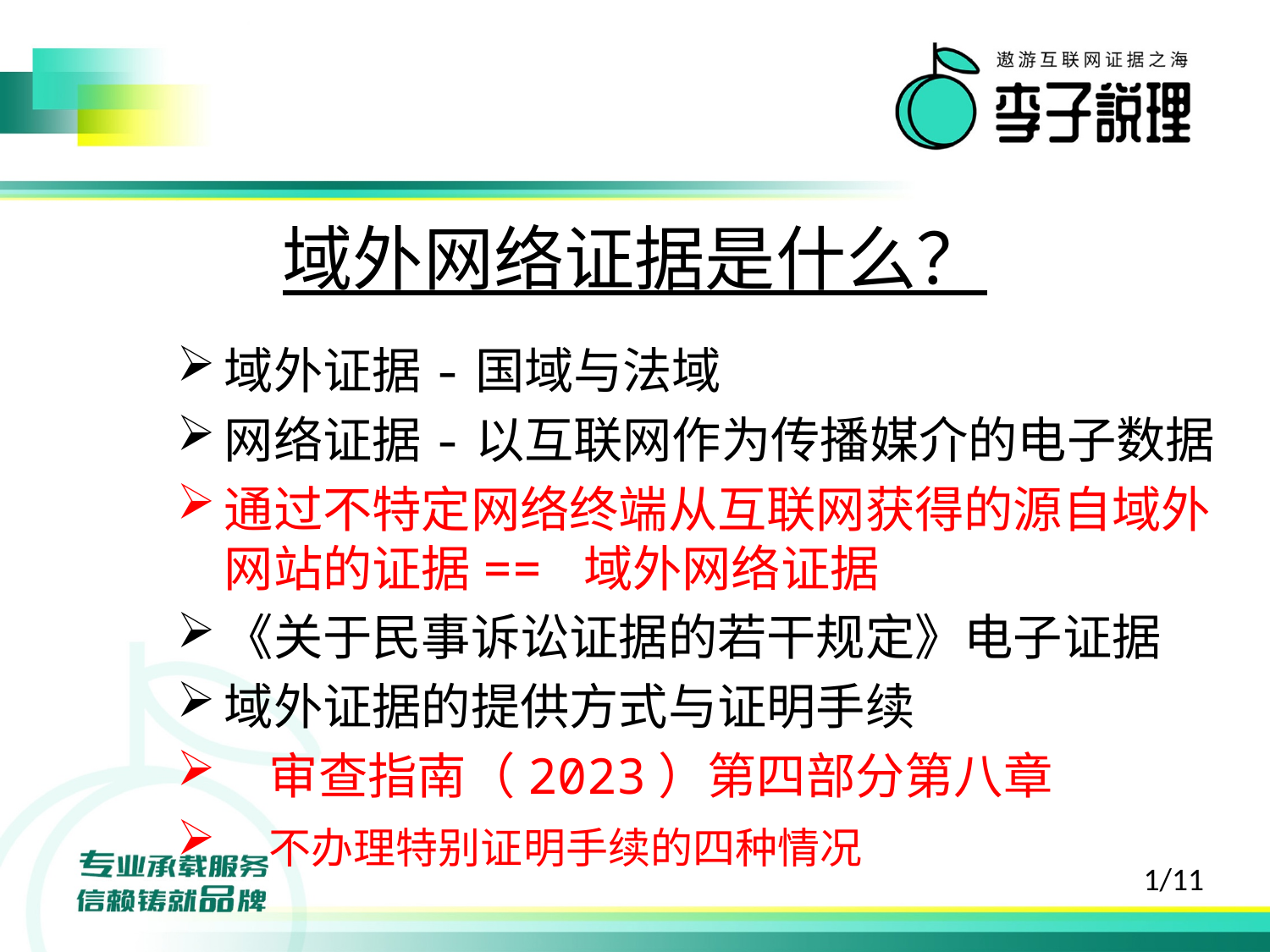

# 域外网络证据是什么？

域外证据-国域与法域
网络证据-以互联网作为传播媒介的电子数据
通过不特定网络终端从互联网获得的源自域外网站的证据== 域外网络证据
《关于民事诉讼证据的若干规定》电子证据
域外证据的提供方式与证明手续
   审查指南（2023）第四部分第八章
   不办理特别证明手续的四种情况

1/11